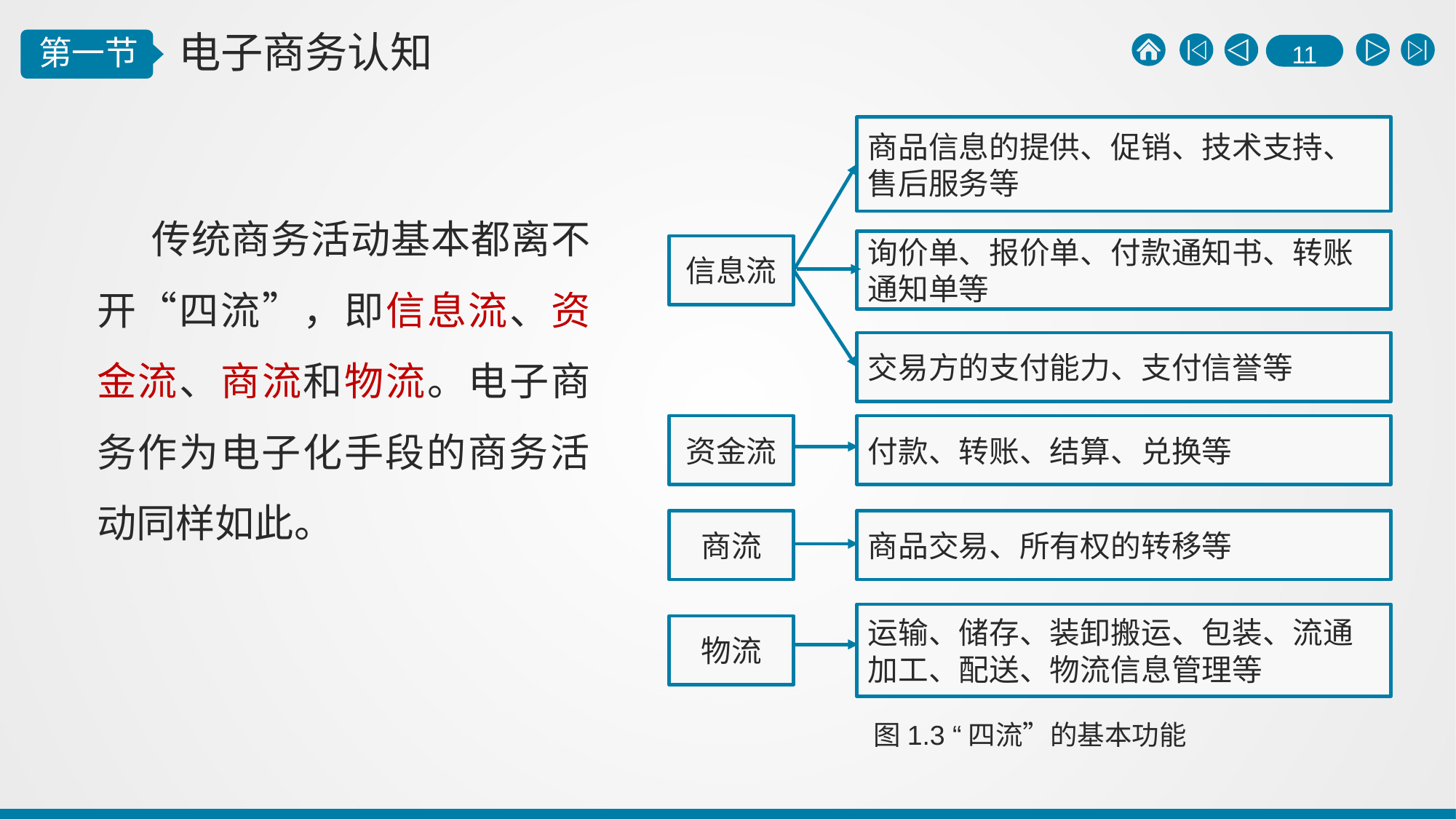

商品信息的提供、促销、技术支持、售后服务等
询价单、报价单、付款通知书、转账通知单等
信息流
交易方的支付能力、支付信誉等
资金流
付款、转账、结算、兑换等
商流
商品交易、所有权的转移等
运输、储存、装卸搬运、包装、流通加工、配送、物流信息管理等
物流
传统商务活动基本都离不开“四流”，即信息流、资金流、商流和物流。电子商务作为电子化手段的商务活动同样如此。
图1.3 “四流”的基本功能